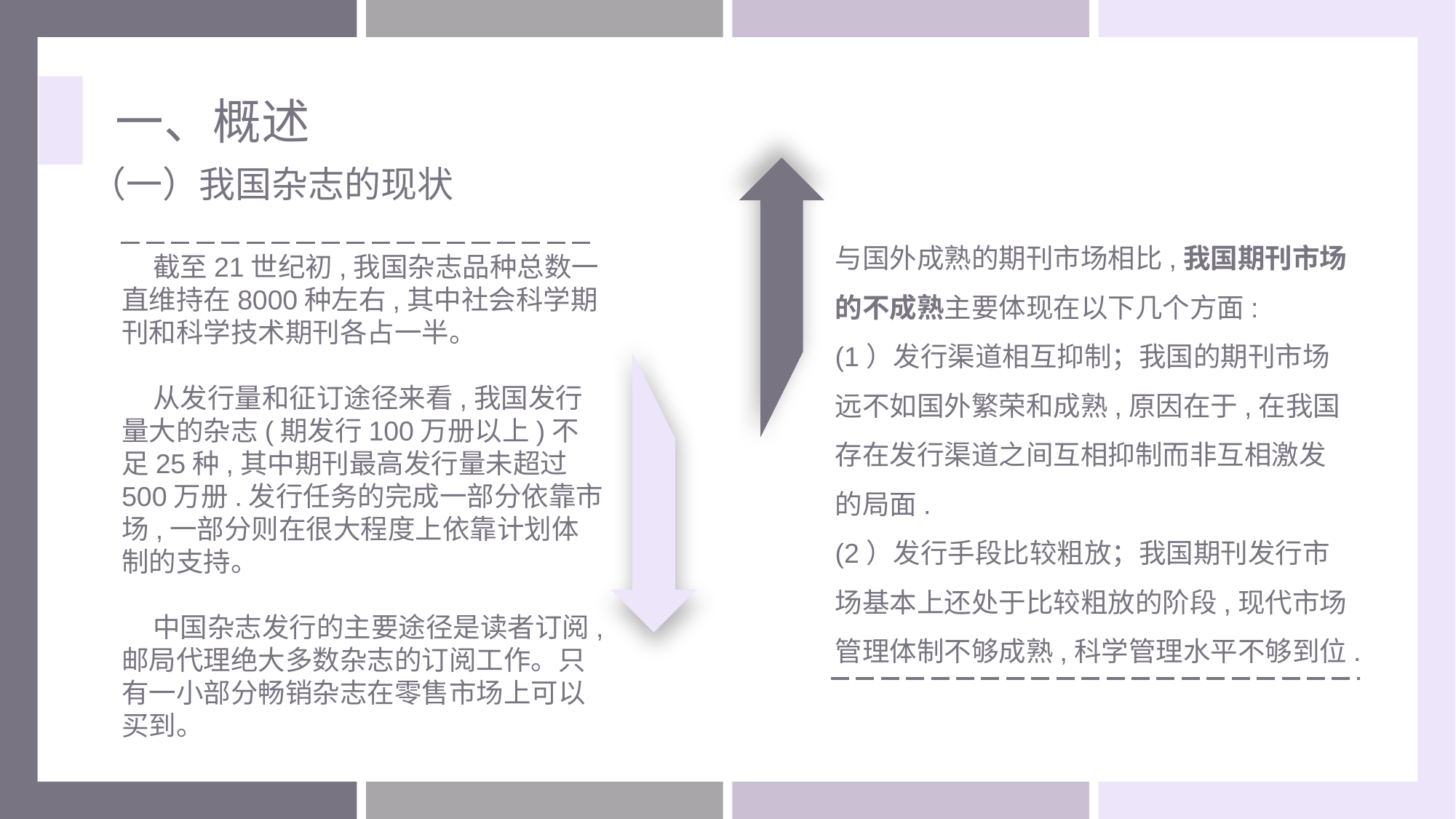

一、概述
（一）我国杂志的现状

与国外成熟的期刊市场相比,我国期刊市场的不成熟主要体现在以下几个方面:
(1）发行渠道相互抑制；我国的期刊市场远不如国外繁荣和成熟,原因在于,在我国存在发行渠道之间互相抑制而非互相激发的局面.
(2）发行手段比较粗放；我国期刊发行市场基本上还处于比较粗放的阶段,现代市场管理体制不够成熟,科学管理水平不够到位.
    截至21世纪初,我国杂志品种总数一直维持在8000种左右,其中社会科学期刊和科学技术期刊各占一半。

    从发行量和征订途径来看,我国发行量大的杂志(期发行100万册以上)不足25种,其中期刊最高发行量未超过500万册.发行任务的完成一部分依靠市场,一部分则在很大程度上依靠计划体制的支持。

    中国杂志发行的主要途径是读者订阅,邮局代理绝大多数杂志的订阅工作。只有一小部分畅销杂志在零售市场上可以买到。